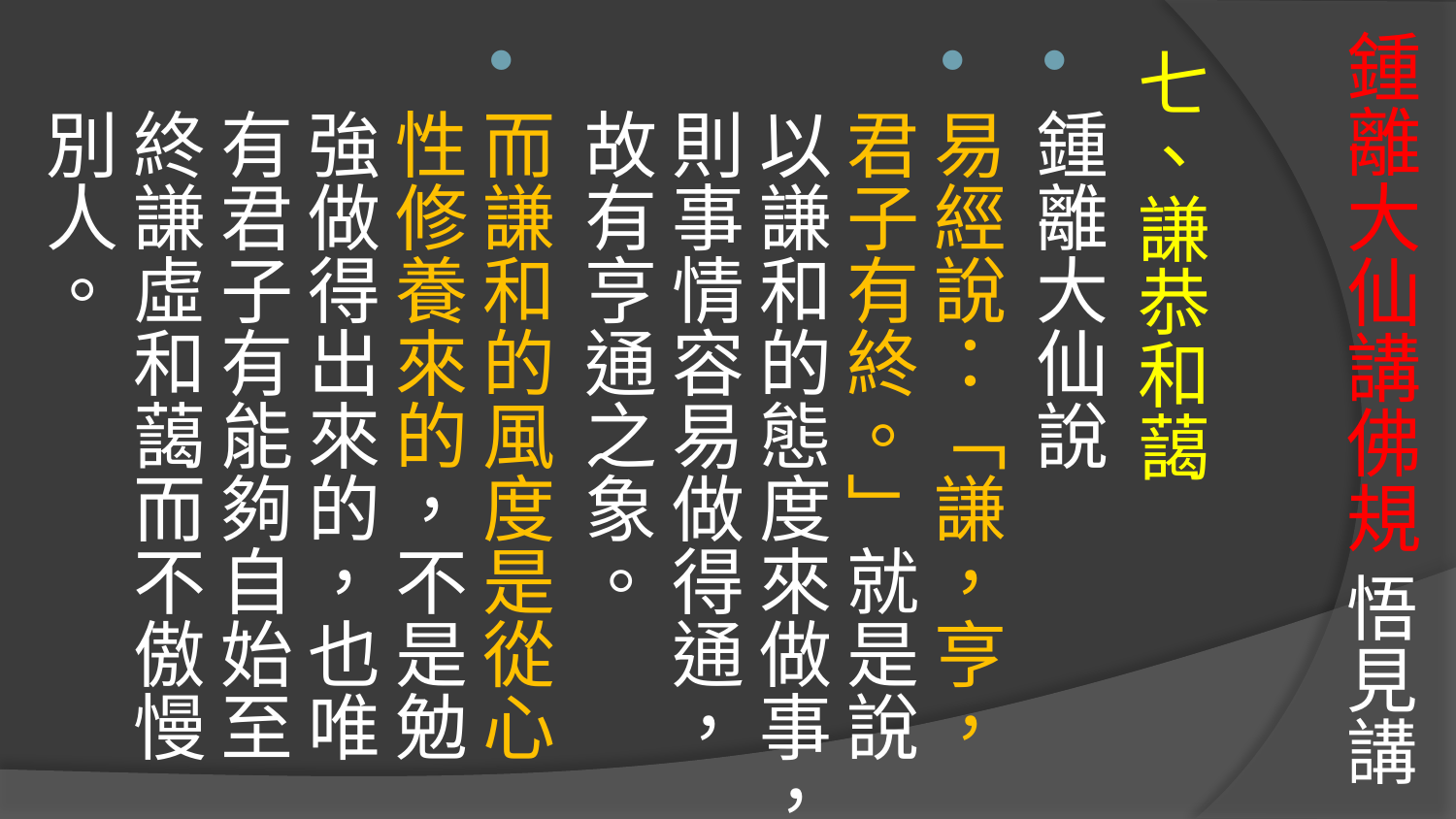

# 鍾離大仙講佛規 悟見講
七、謙恭和藹
鍾離大仙說
易經說：「謙，亨，君子有終。」就是說以謙和的態度來做事，則事情容易做得通，故有亨通之象。
而謙和的風度是從心性修養來的，不是勉強做得出來的，也唯有君子有能夠自始至終謙虛和藹而不傲慢別人。